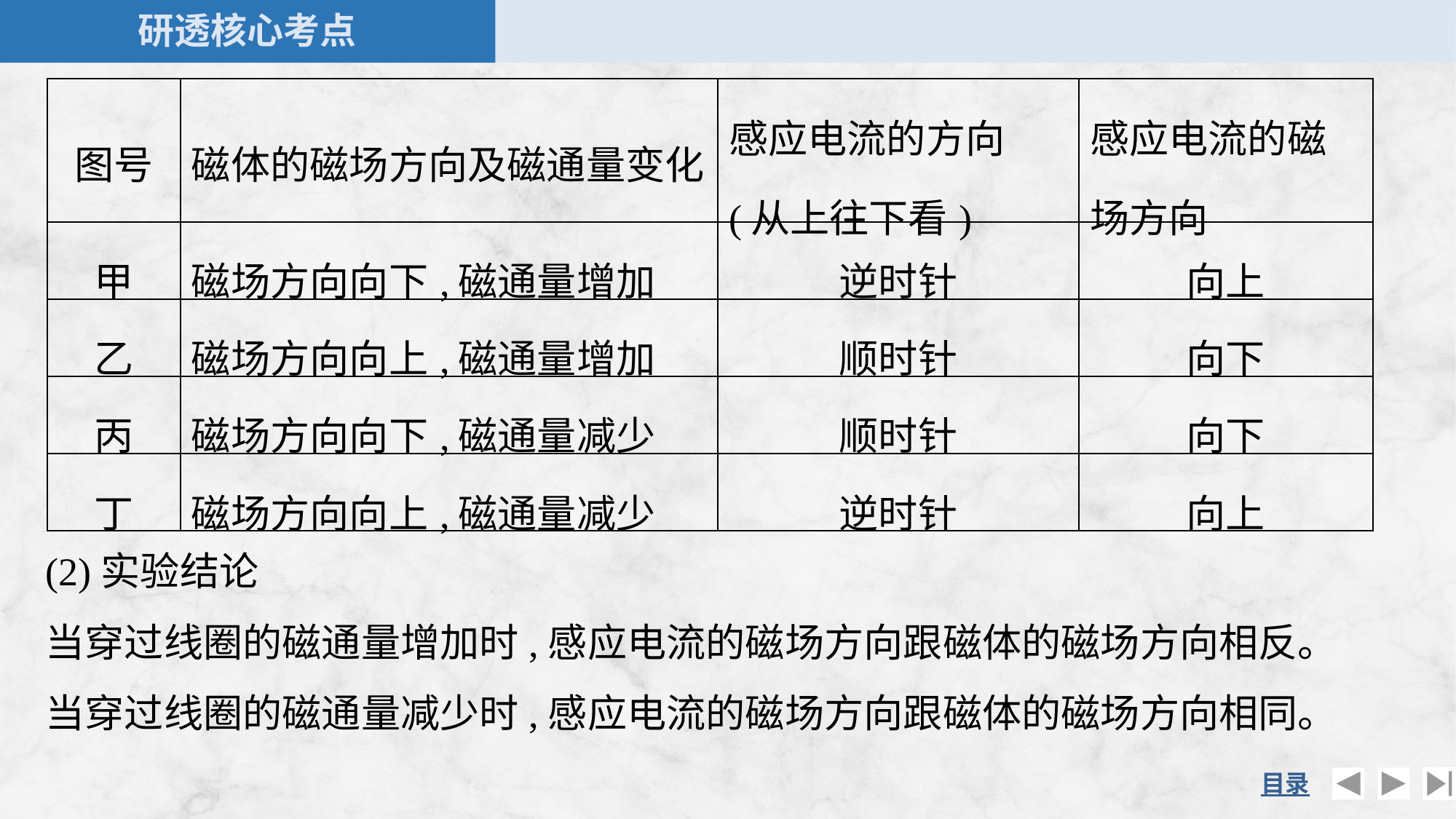

| 图号 | 磁体的磁场方向及磁通量变化 | 感应电流的方向(从上往下看) | 感应电流的磁场方向 |
| --- | --- | --- | --- |
| 甲 | 磁场方向向下,磁通量增加 | 逆时针 | 向上 |
| 乙 | 磁场方向向上,磁通量增加 | 顺时针 | 向下 |
| 丙 | 磁场方向向下,磁通量减少 | 顺时针 | 向下 |
| 丁 | 磁场方向向上,磁通量减少 | 逆时针 | 向上 |
(2)实验结论
当穿过线圈的磁通量增加时,感应电流的磁场方向跟磁体的磁场方向相反。
当穿过线圈的磁通量减少时,感应电流的磁场方向跟磁体的磁场方向相同。